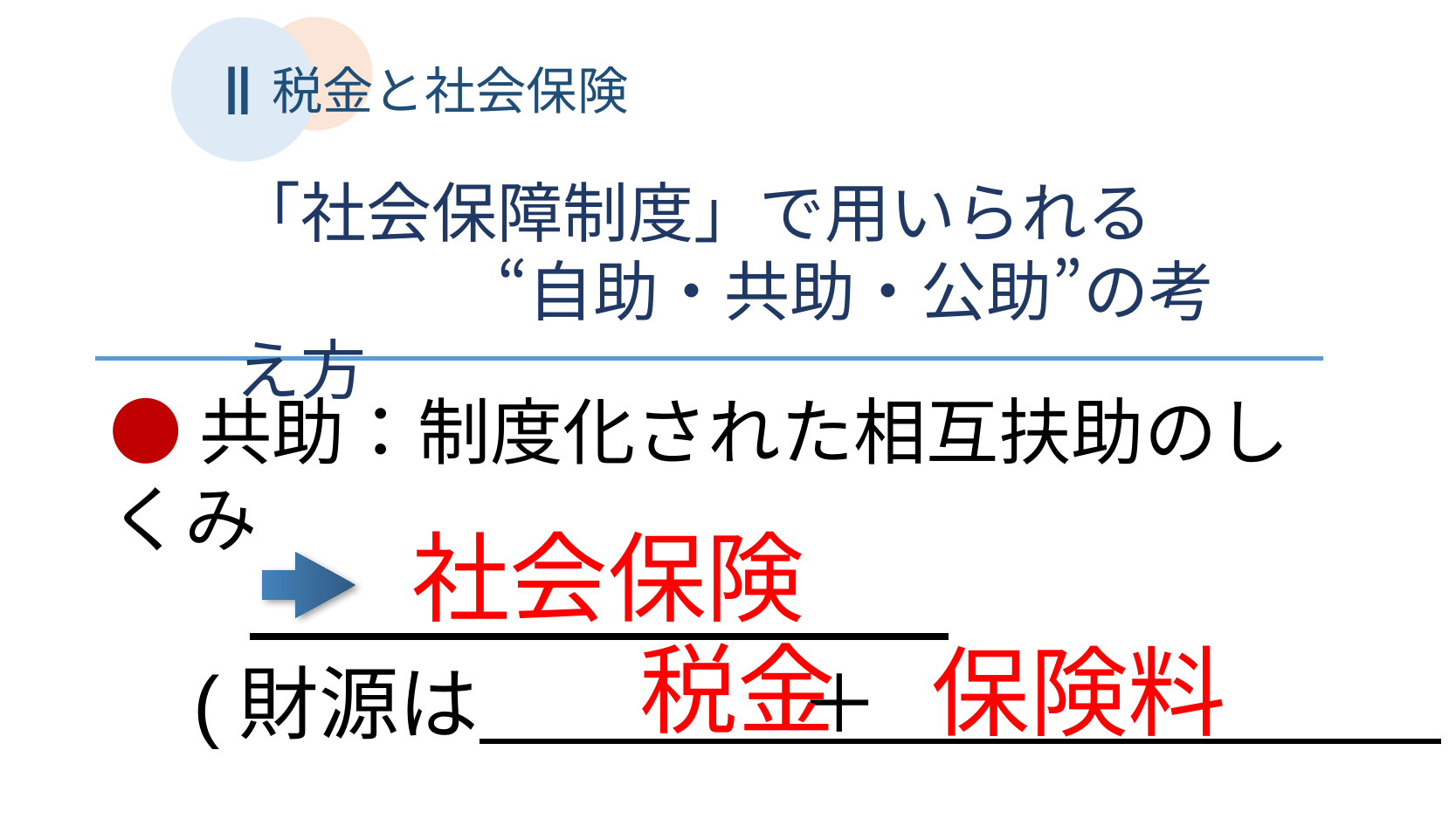

Ⅱ
税金と社会保険
「社会保障制度」で用いられる
　　　　“自助・共助・公助”の考え方

●共助：制度化された相互扶助のしくみ
社会保険
　　　　　　　　、

税金
保険料
(財源は　　　　＋　　　　　　　)